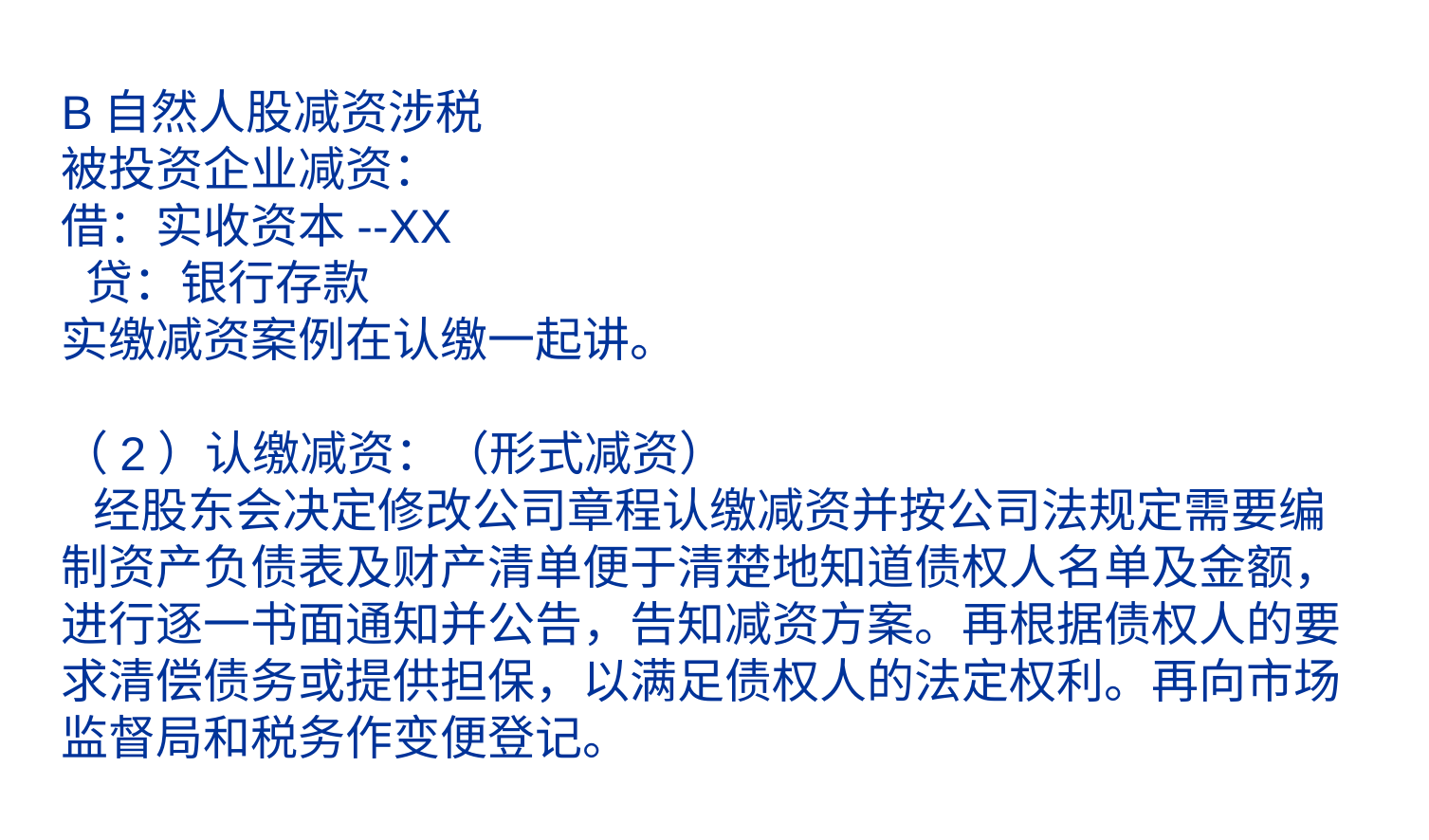

# B自然人股减资涉税 被投资企业减资： 借：实收资本--XX 贷：银行存款 实缴减资案例在认缴一起讲。 （2）认缴减资：（形式减资） 经股东会决定修改公司章程认缴减资并按公司法规定需要编制资产负债表及财产清单便于清楚地知道债权人名单及金额，进行逐一书面通知并公告，告知减资方案。再根据债权人的要求清偿债务或提供担保，以满足债权人的法定权利。再向市场监督局和税务作变便登记。